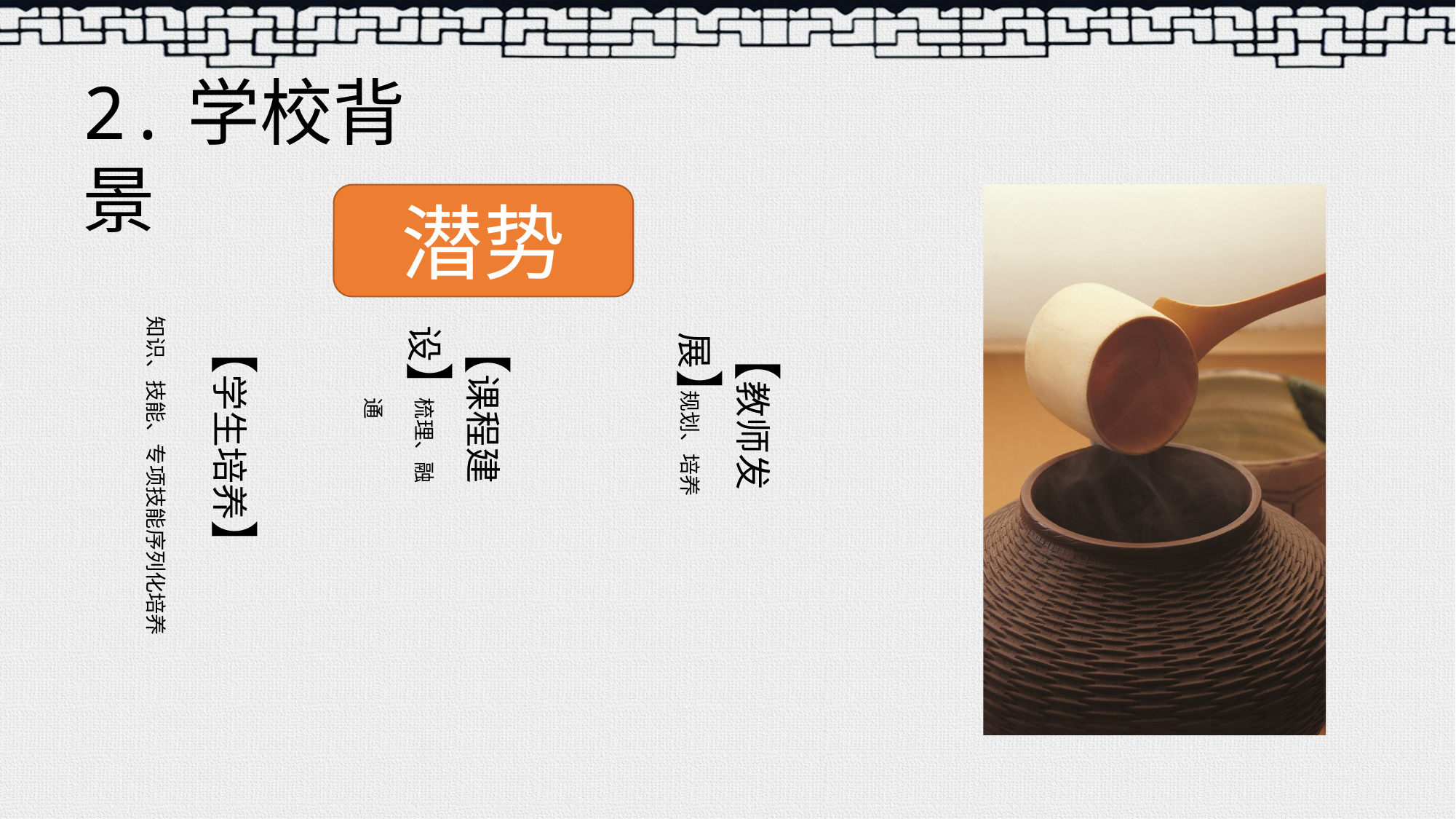

2.学校背景
潜势

知识、技能、专项技能序列化培养
【学生培养】
【课程建设】
【教师发展】
规划、培养
梳理、融通